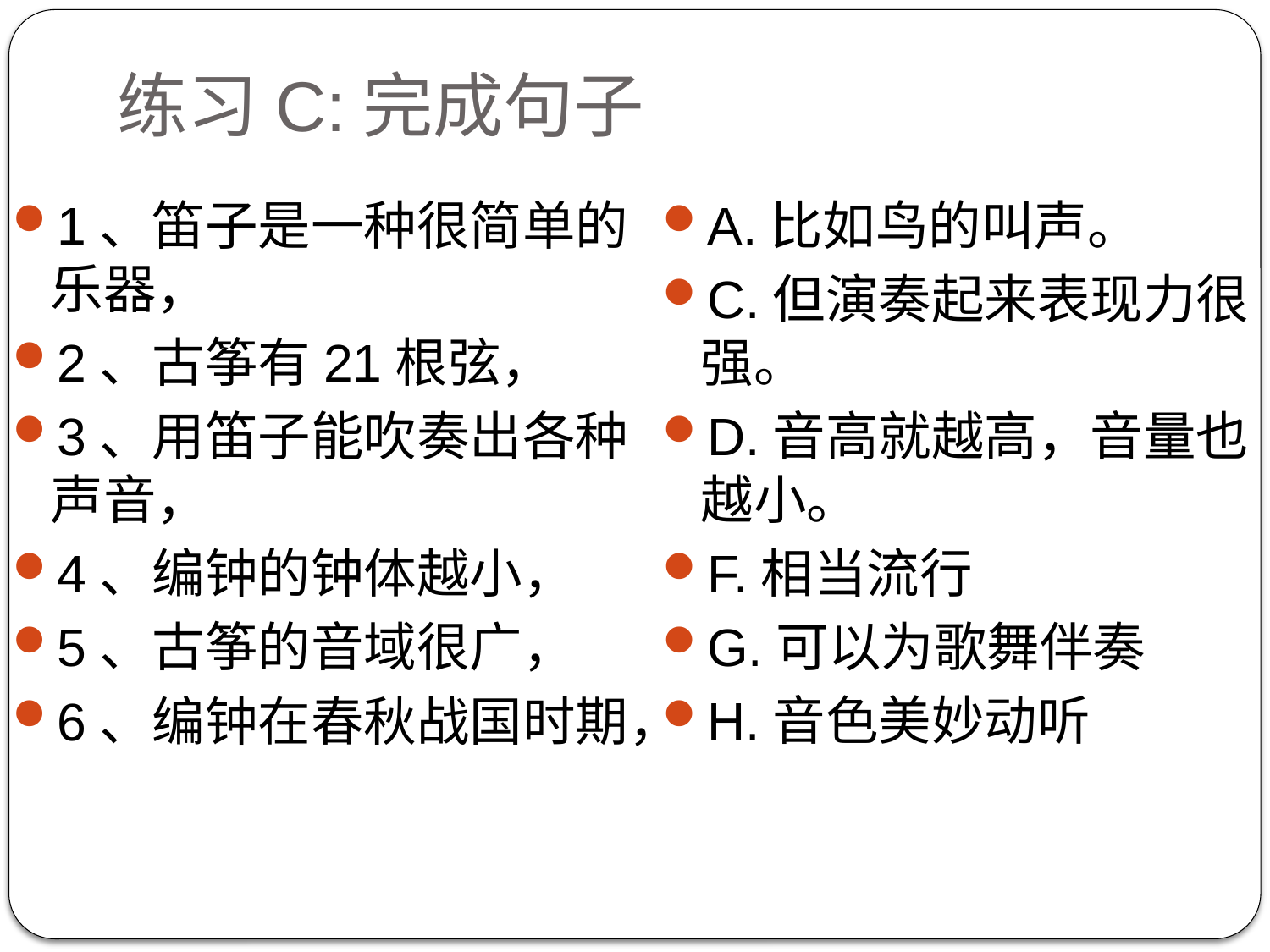

# 练习C:完成句子
1、笛子是一种很简单的乐器，
2、古筝有21根弦，
3、用笛子能吹奏出各种声音，
4、编钟的钟体越小，
5、古筝的音域很广，
6、编钟在春秋战国时期，
A.比如鸟的叫声。
C.但演奏起来表现力很强。
D.音高就越高，音量也越小。
F.相当流行
G.可以为歌舞伴奏
H.音色美妙动听